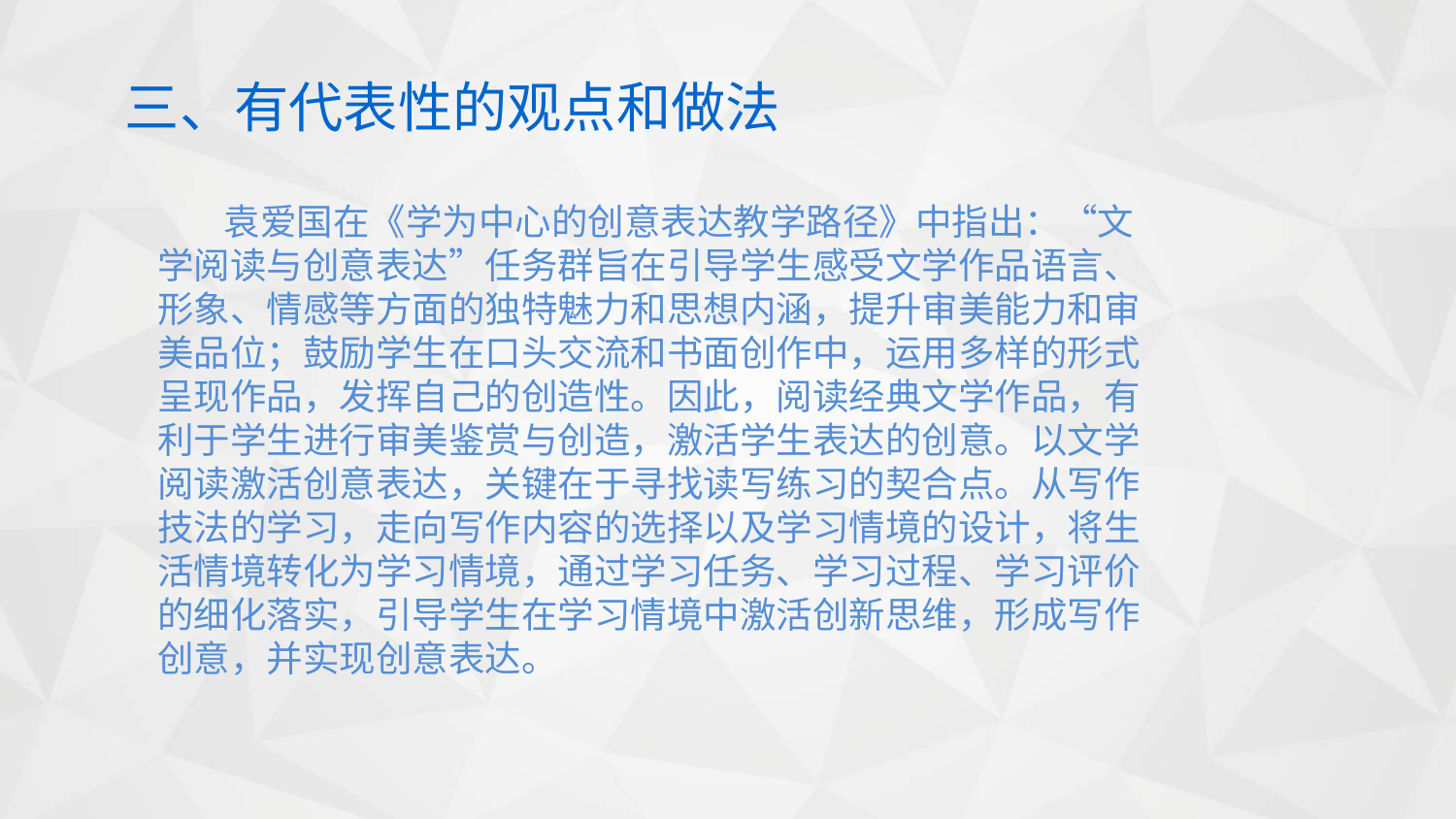

三、有代表性的观点和做法
       袁爱国在《学为中心的创意表达教学路径》中指出：“文学阅读与创意表达”任务群旨在引导学生感受文学作品语言、形象、情感等方面的独特魅力和思想内涵，提升审美能力和审美品位；鼓励学生在口头交流和书面创作中，运用多样的形式呈现作品，发挥自己的创造性。因此，阅读经典文学作品，有利于学生进行审美鉴赏与创造，激活学生表达的创意。以文学阅读激活创意表达，关键在于寻找读写练习的契合点。从写作技法的学习，走向写作内容的选择以及学习情境的设计，将生活情境转化为学习情境，通过学习任务、学习过程、学习评价的细化落实，引导学生在学习情境中激活创新思维，形成写作创意，并实现创意表达。